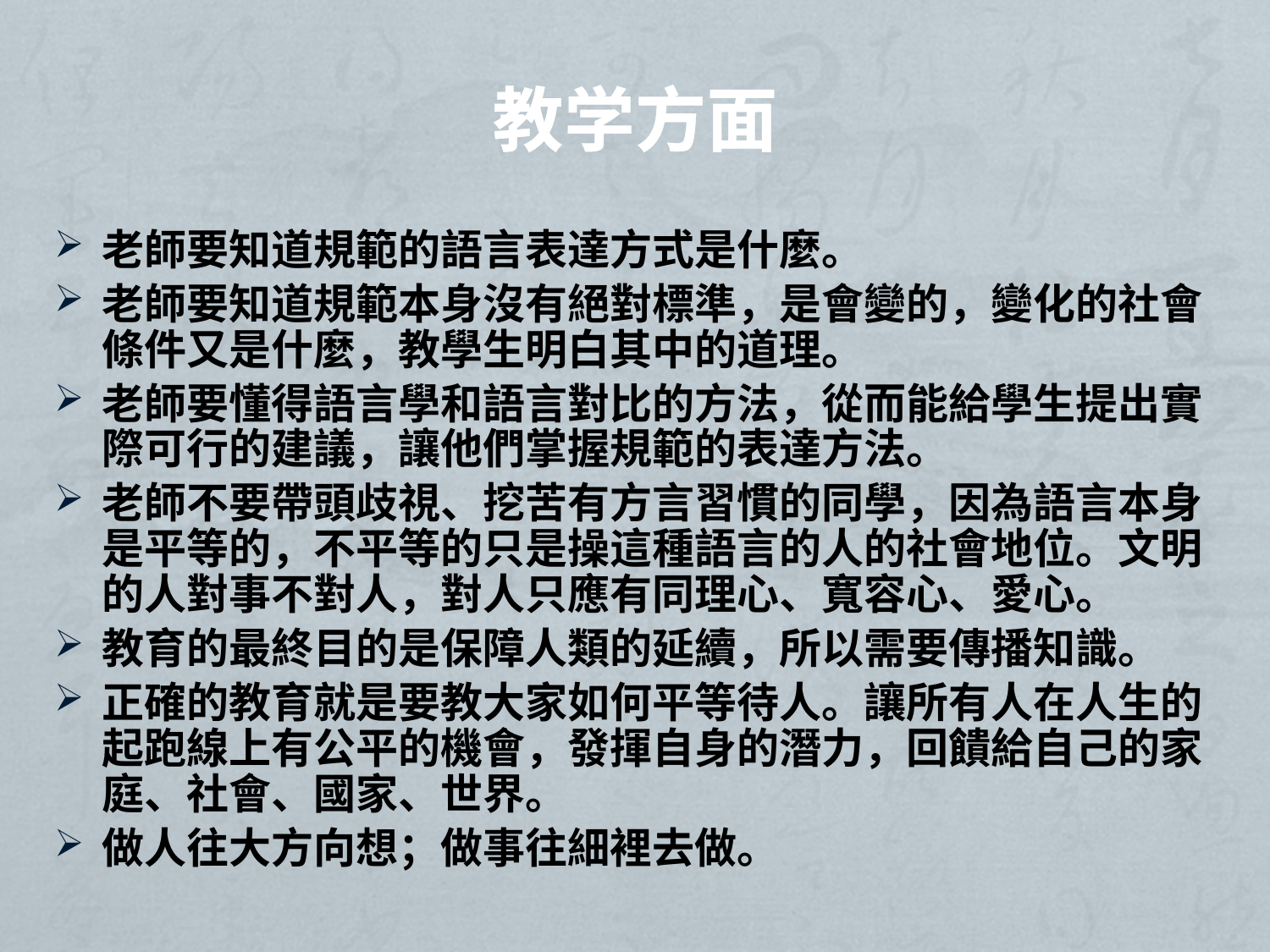

# 教学方面
老師要知道規範的語言表達方式是什麼。
老師要知道規範本身沒有絕對標準，是會變的，變化的社會條件又是什麼，教學生明白其中的道理。
老師要懂得語言學和語言對比的方法，從而能給學生提出實際可行的建議，讓他們掌握規範的表達方法。
老師不要帶頭歧視、挖苦有方言習慣的同學，因為語言本身是平等的，不平等的只是操這種語言的人的社會地位。文明的人對事不對人，對人只應有同理心、寬容心、愛心。
教育的最終目的是保障人類的延續，所以需要傳播知識。
正確的教育就是要教大家如何平等待人。讓所有人在人生的起跑線上有公平的機會，發揮自身的潛力，回饋給自己的家庭、社會、國家、世界。
做人往大方向想；做事往細裡去做。